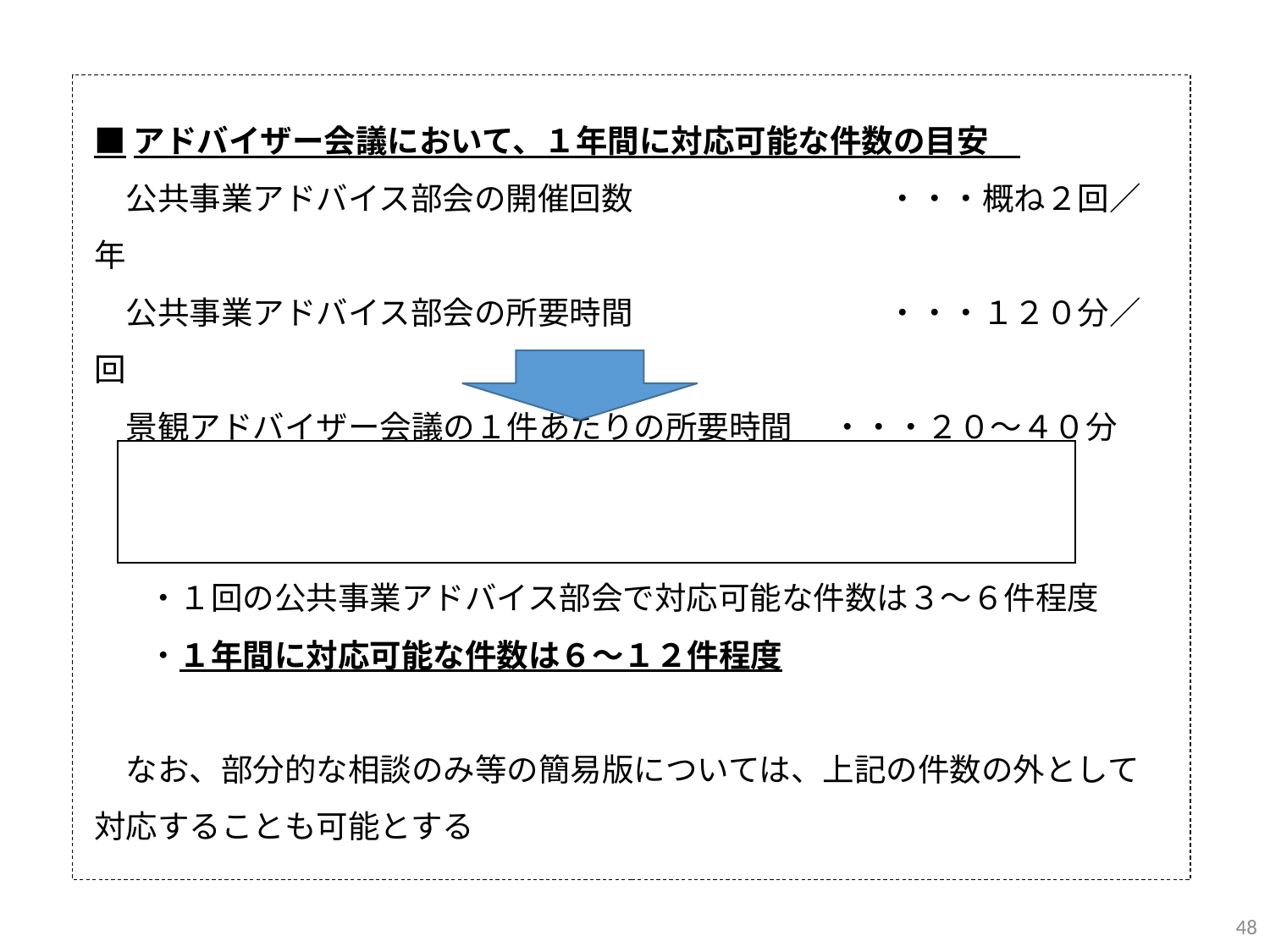

■アドバイザー会議において、１年間に対応可能な件数の目安
　公共事業アドバイス部会の開催回数　　　　　　　　・・・概ね２回／年
　公共事業アドバイス部会の所要時間　　　　　　　　・・・１２０分／回
　景観アドバイザー会議の１件あたりの所要時間　 ・・・２０～４０分

　   ・１回の公共事業アドバイス部会で対応可能な件数は３～６件程度
　   ・１年間に対応可能な件数は６～１２件程度

　なお、部分的な相談のみ等の簡易版については、上記の件数の外として対応することも可能とする

48